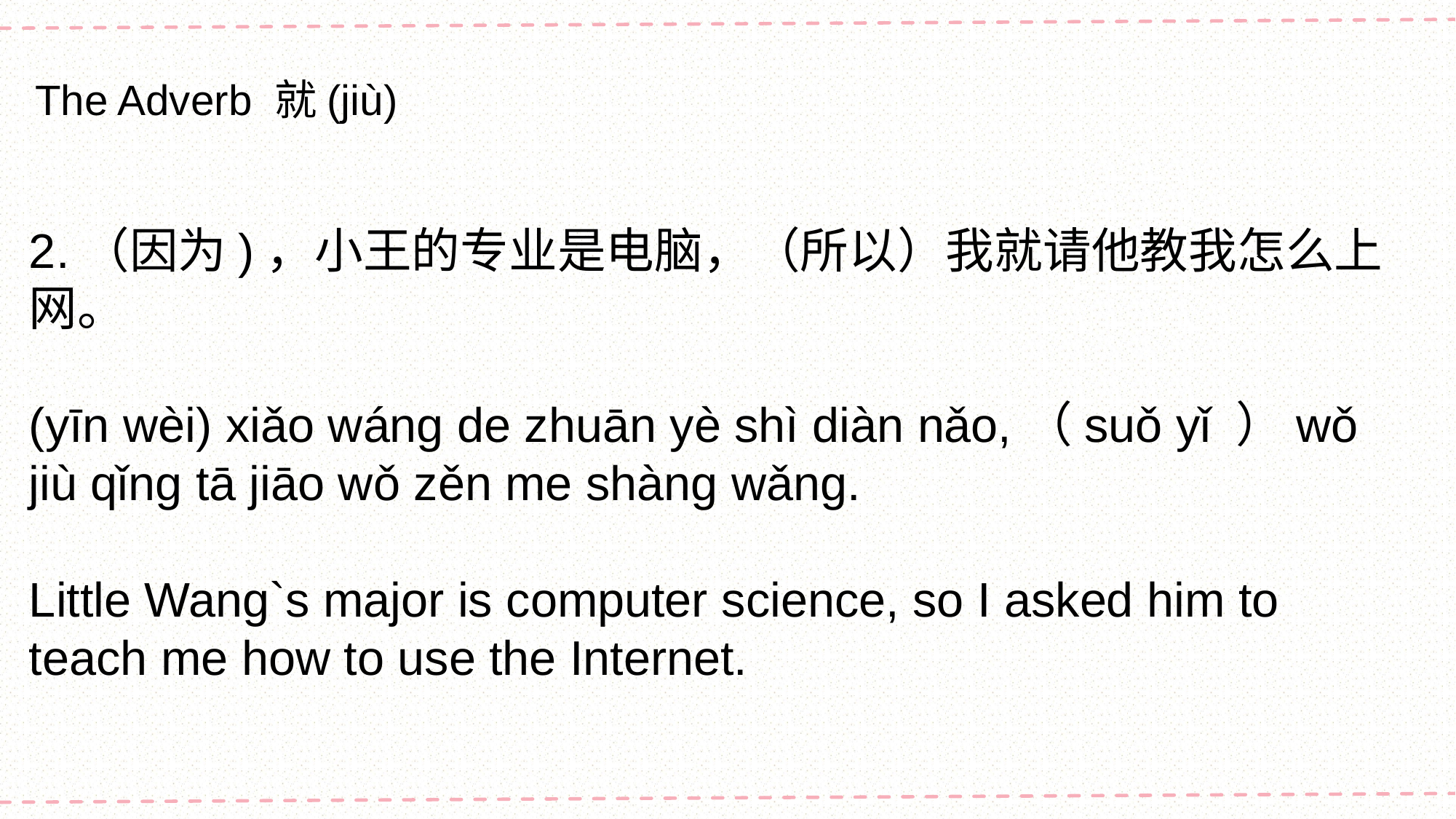

The Adverb 就(jiù)

2.（因为)，小王的专业是电脑，（所以）我就请他教我怎么上网。

(yīn wèi) xiǎo wáng de zhuān yè shì diàn nǎo,（suǒ yǐ ）wǒ jiù qǐng tā jiāo wǒ zěn me shàng wǎng.

Little Wang`s major is computer science, so I asked him to teach me how to use the Internet.